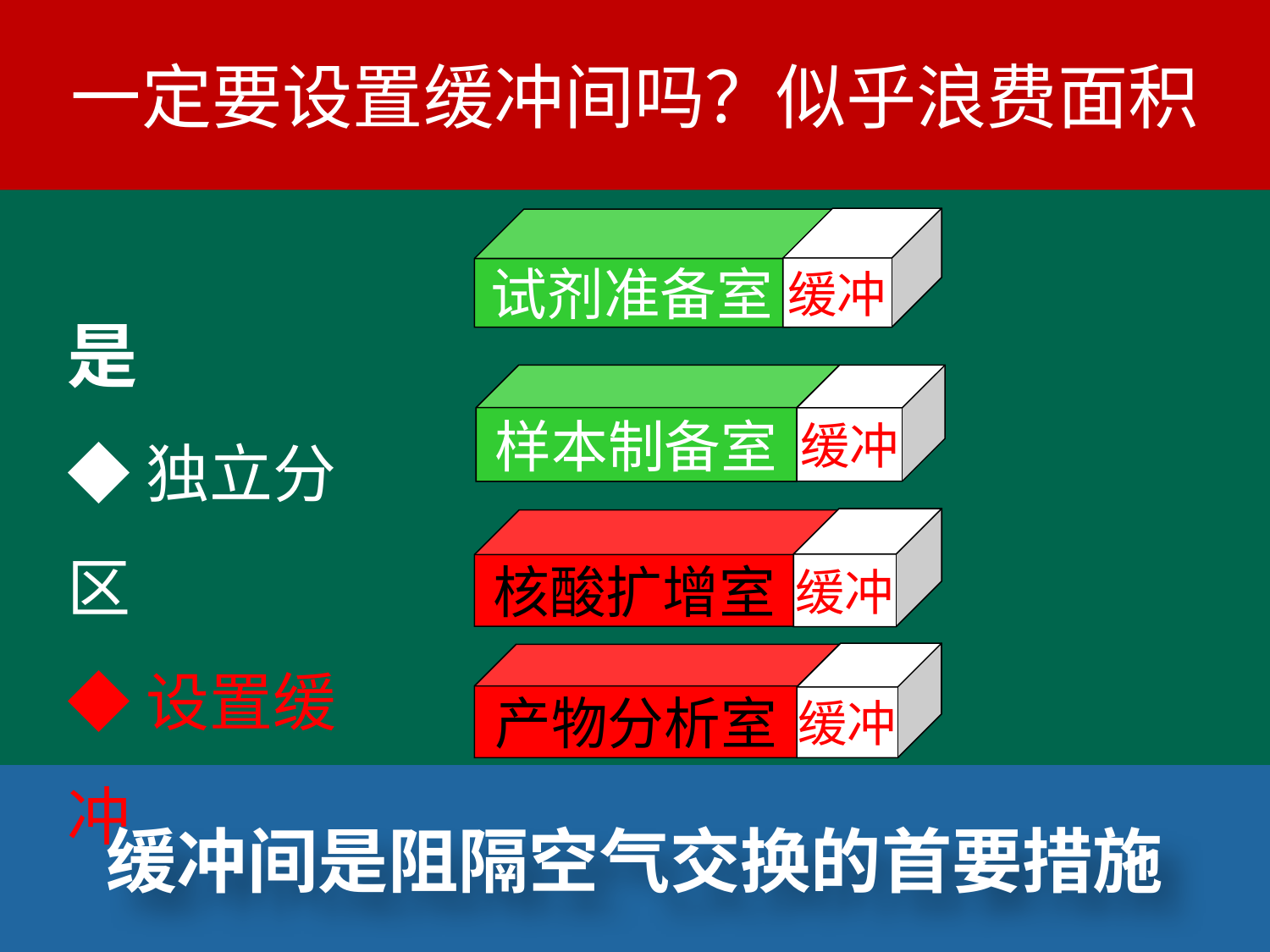

# 一定要设置缓冲间吗？似乎浪费面积
缓冲
试剂准备室
是
◆独立分区
◆设置缓冲
样本制备室
缓冲
缓冲
核酸扩增室
缓冲
产物分析室

缓冲间是阻隔空气交换的首要措施